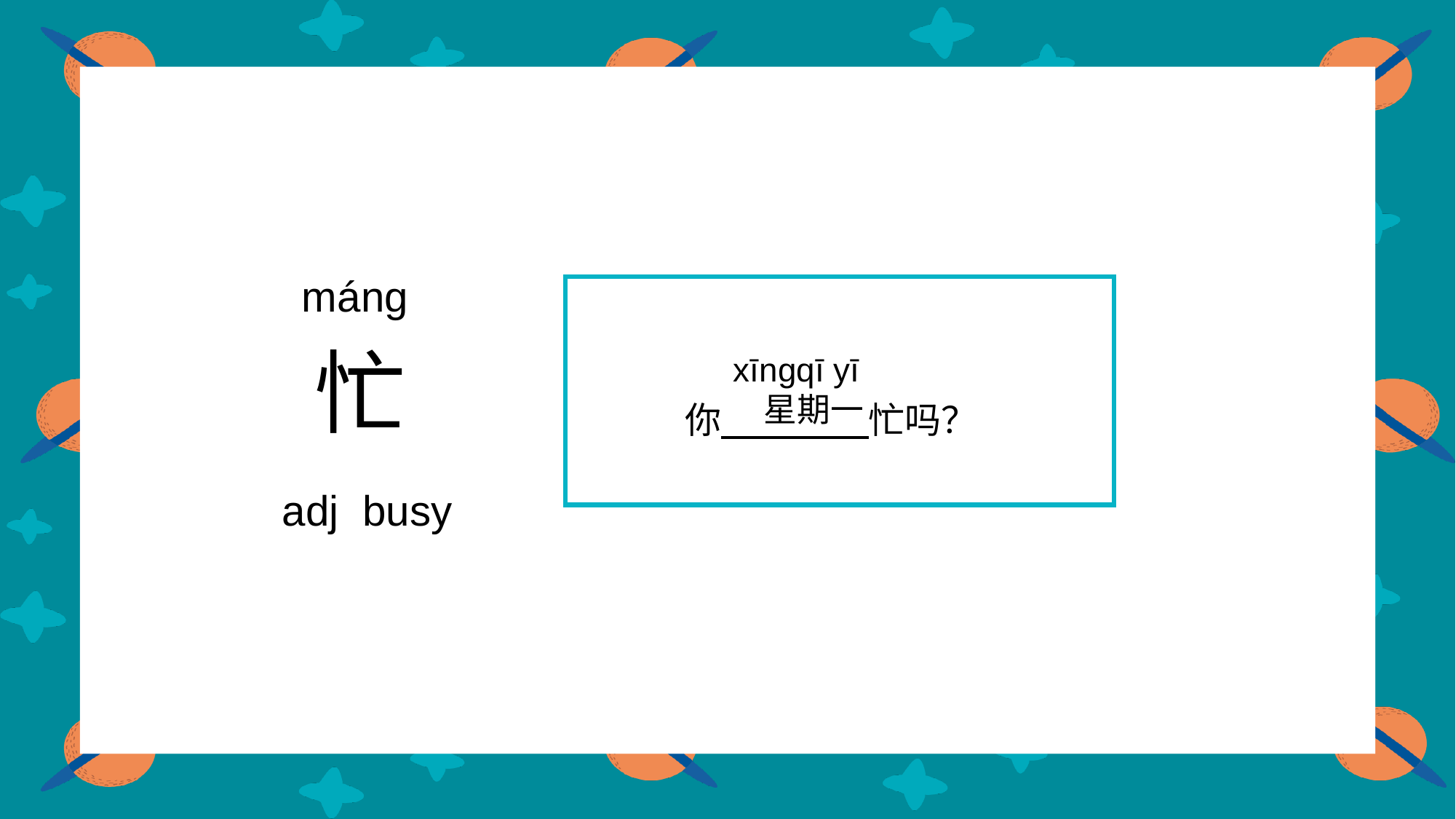

máng

忙
xīngqī yī
   星期一
你                  忙吗？
adj  busy